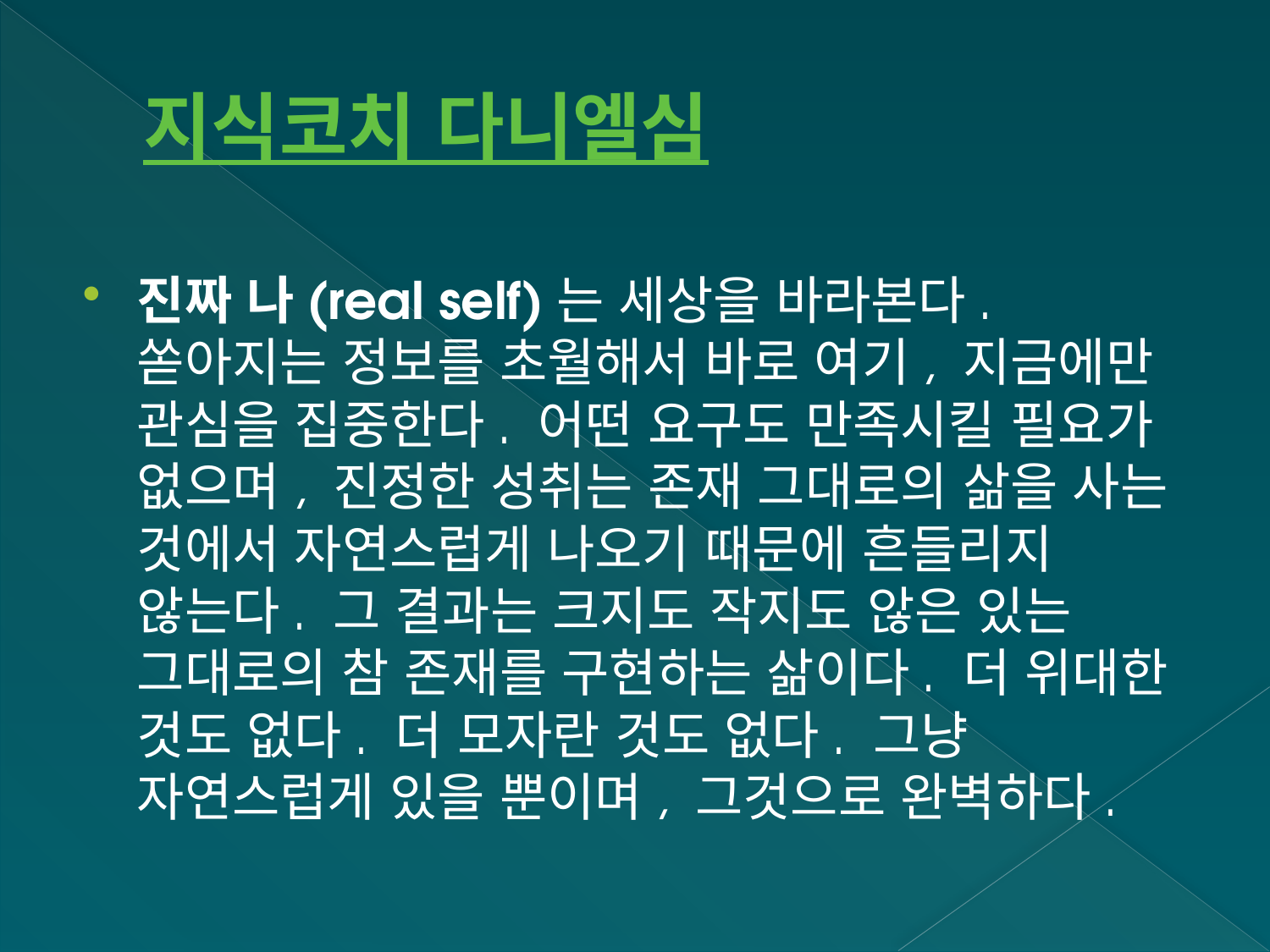

# 지식코치 다니엘심
진짜 나(real self)는 세상을 바라본다. 쏟아지는 정보를 초월해서 바로 여기, 지금에만 관심을 집중한다. 어떤 요구도 만족시킬 필요가 없으며, 진정한 성취는 존재 그대로의 삶을 사는 것에서 자연스럽게 나오기 때문에 흔들리지 않는다. 그 결과는 크지도 작지도 않은 있는 그대로의 참 존재를 구현하는 삶이다. 더 위대한 것도 없다. 더 모자란 것도 없다. 그냥 자연스럽게 있을 뿐이며, 그것으로 완벽하다.